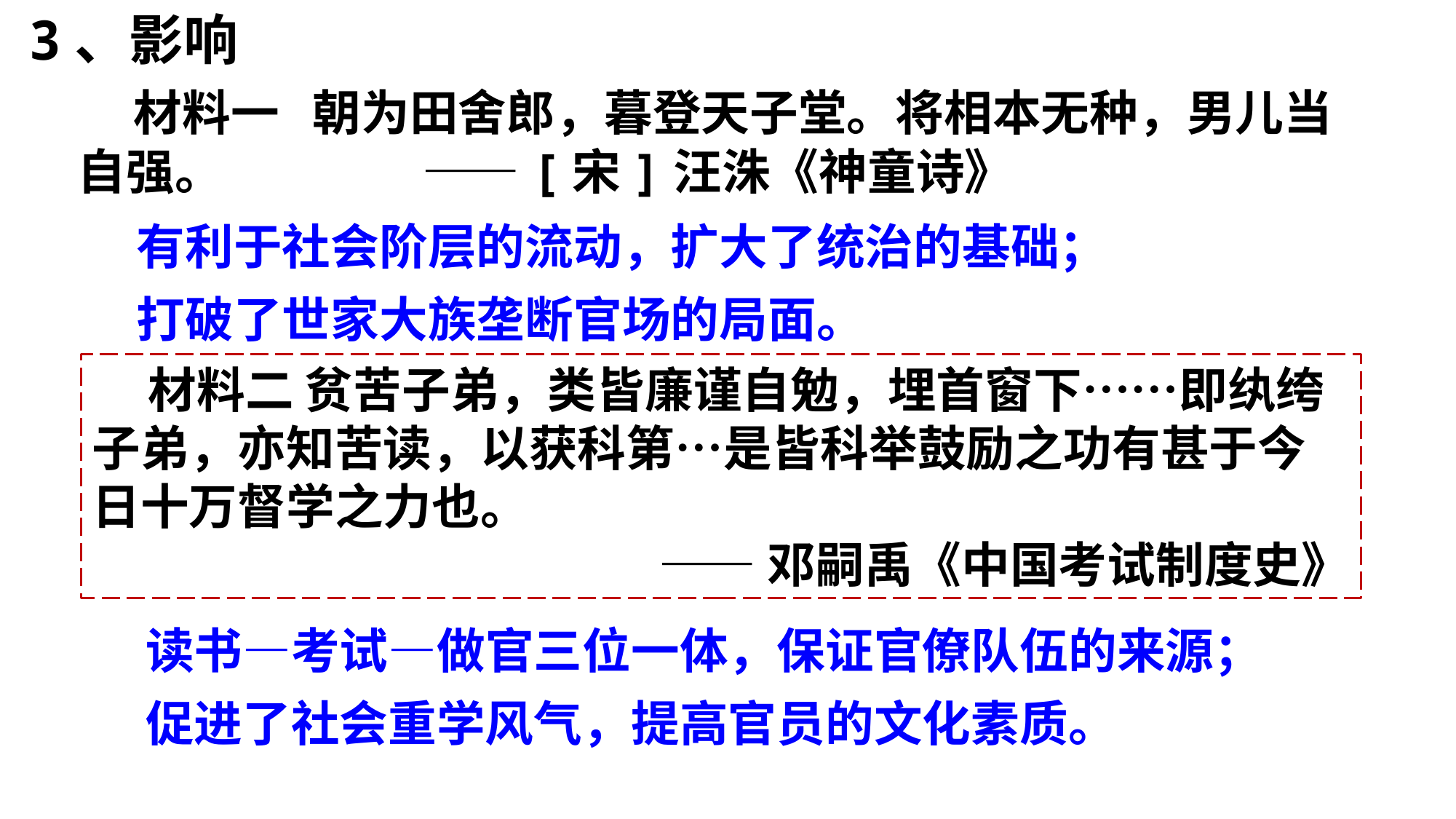

3、影响
    材料一   朝为田舍郎，暮登天子堂。将相本无种，男儿当自强。                  ——[宋]汪洙《神童诗》
有利于社会阶层的流动，扩大了统治的基础；
打破了世家大族垄断官场的局面。
    材料二 贫苦子弟，类皆廉谨自勉，埋首窗下……即纨绔子弟，亦知苦读，以获科第…是皆科举鼓励之功有甚于今日十万督学之力也。
——邓嗣禹《中国考试制度史》
读书—考试—做官三位一体，保证官僚队伍的来源；
促进了社会重学风气，提高官员的文化素质。